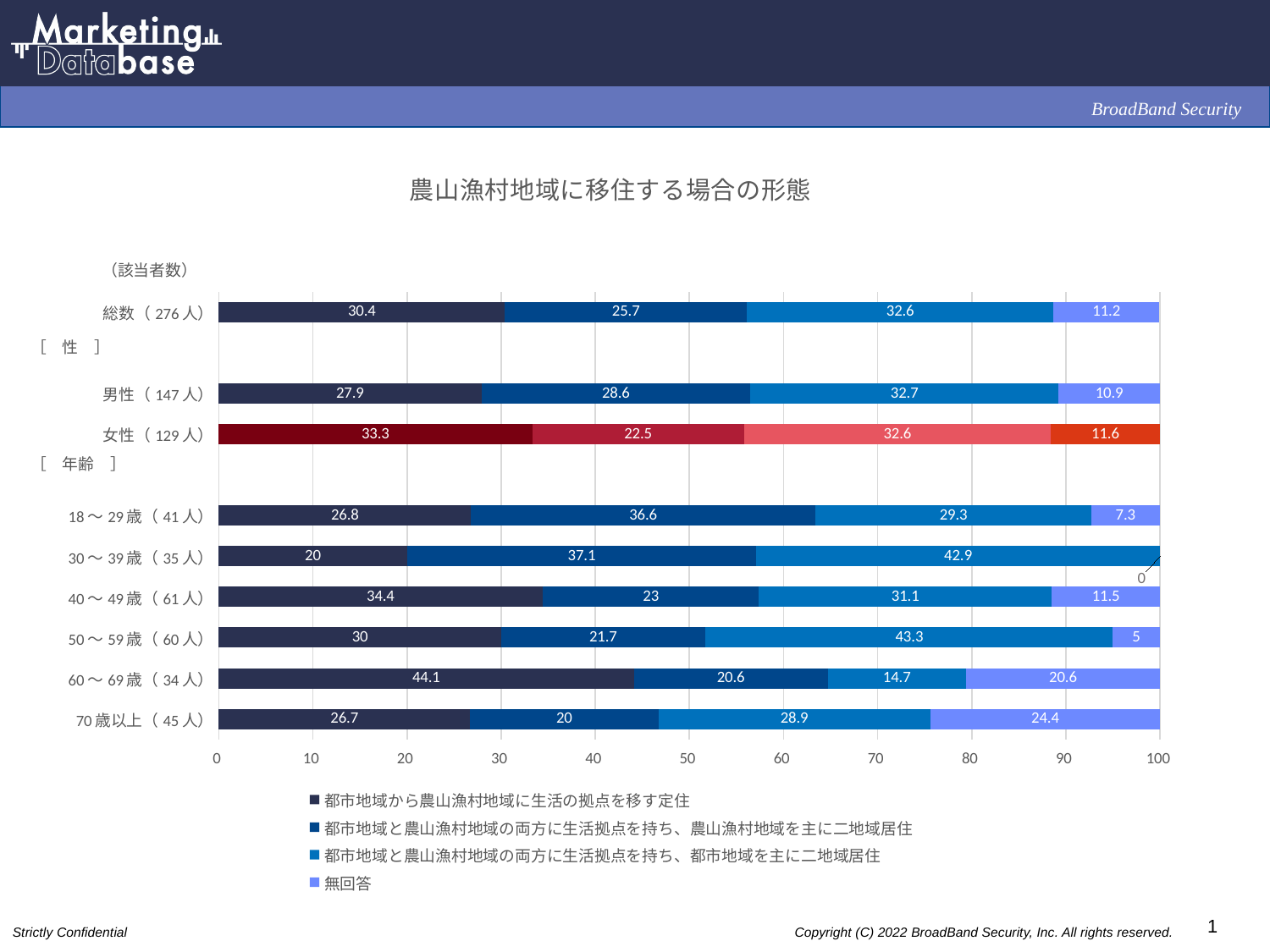

### Chart: 農山漁村地域に移住する場合の形態

| Category | 都市地域から農山漁村地域に生活の拠点を移す定住 | 都市地域と農山漁村地域の両方に生活拠点を持ち、農山漁村地域を主に二地域居住 | 都市地域と農山漁村地域の両方に生活拠点を持ち、都市地域を主に二地域居住 | 無回答 |
|---|---|---|---|---|
| 総数（276人） | 30.4 | 25.7 | 32.6 | 11.2 |
|  | None | None | None | None |
| 男性（147人） | 27.9 | 28.6 | 32.7 | 10.9 |
| 女性（129人） | 33.3 | 22.5 | 32.6 | 11.6 |
|  | None | None | None | None |
| 18～29歳（41人） | 26.8 | 36.6 | 29.3 | 7.3 |
| 30～39歳（35人） | 20.0 | 37.1 | 42.9 | 0.0 |
| 40～49歳（61人） | 34.4 | 23.0 | 31.1 | 11.5 |
| 50～59歳（60人） | 30.0 | 21.7 | 43.3 | 5.0 |
| 60～69歳（34人） | 44.1 | 20.6 | 14.7 | 20.6 |
| 70歳以上（45人） | 26.7 | 20.0 | 28.9 | 24.4 |